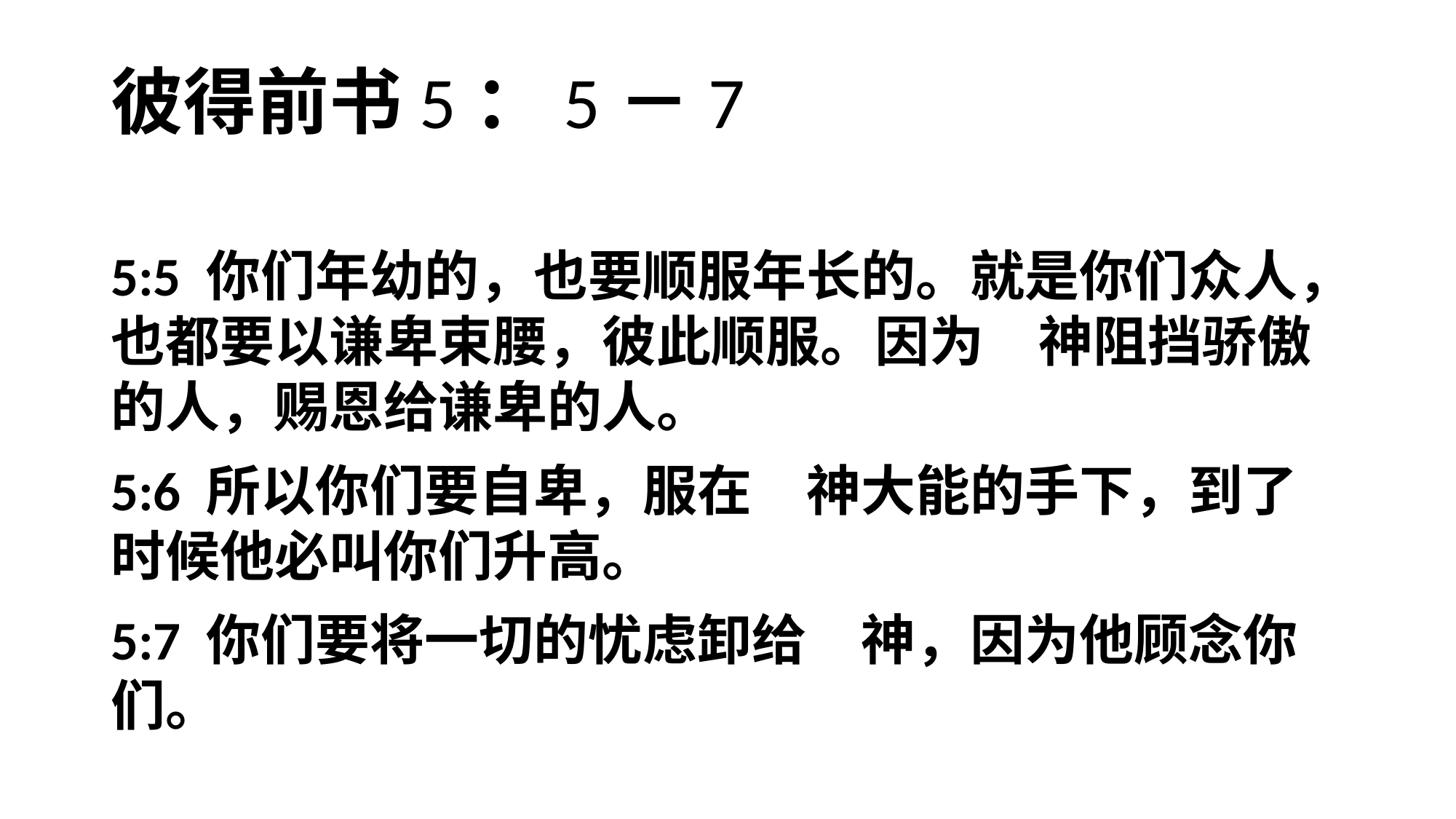

# 彼得前书5：5－7
5:5 你们年幼的，也要顺服年长的。就是你们众人，也都要以谦卑束腰，彼此顺服。因为　神阻挡骄傲的人，赐恩给谦卑的人。
5:6 所以你们要自卑，服在　神大能的手下，到了时候他必叫你们升高。
5:7 你们要将一切的忧虑卸给　神，因为他顾念你们。